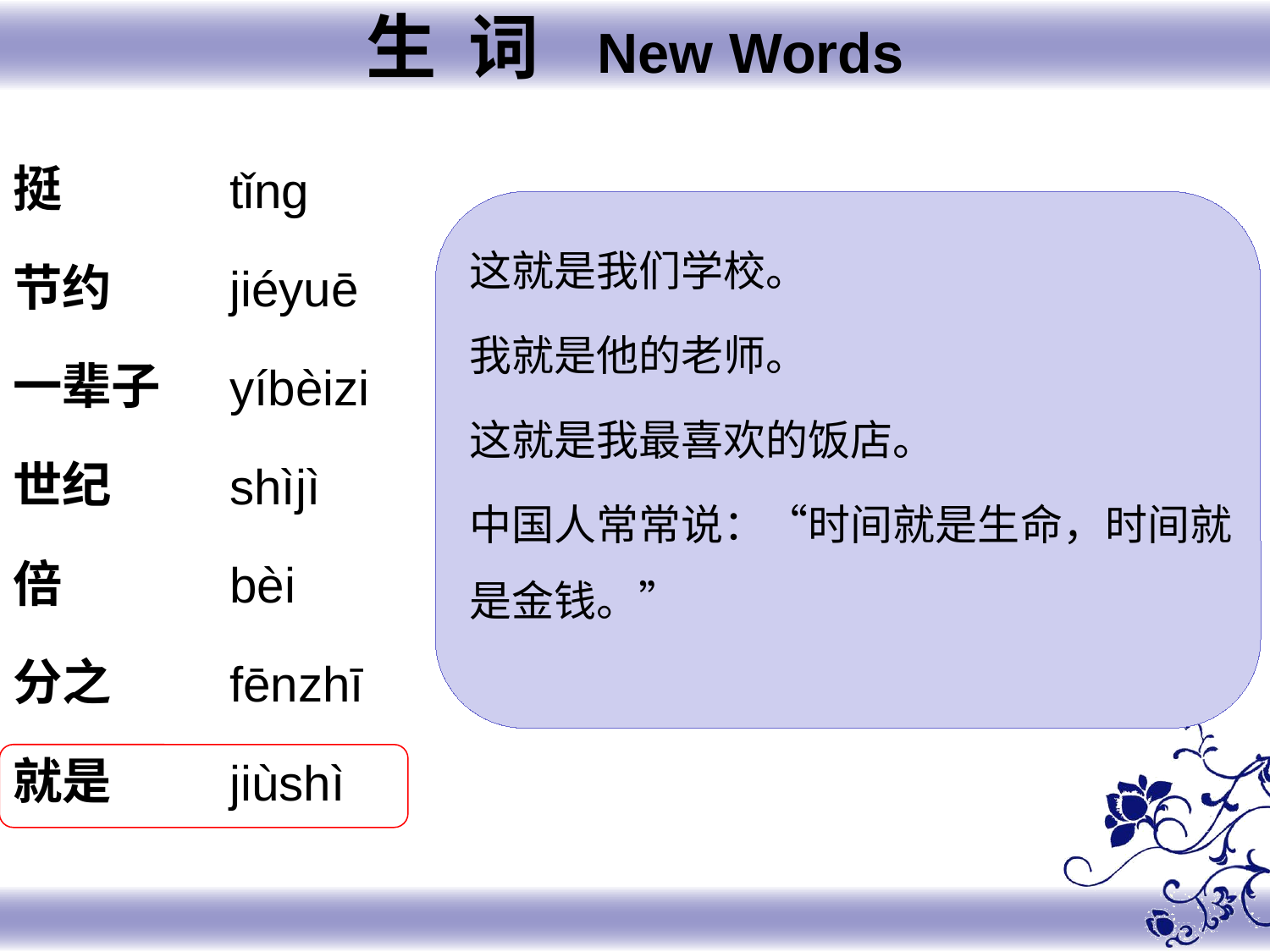

生  词   New Words
挺
节约
一辈子
世纪
倍
分之
就是
tǐng
jiéyuē
yíbèizi
shìjì
bèi
fēnzhī
jiùshì

这就是我们学校。
我就是他的老师。
这就是我最喜欢的饭店。
中国人常常说：“时间就是生命，时间就是金钱。”